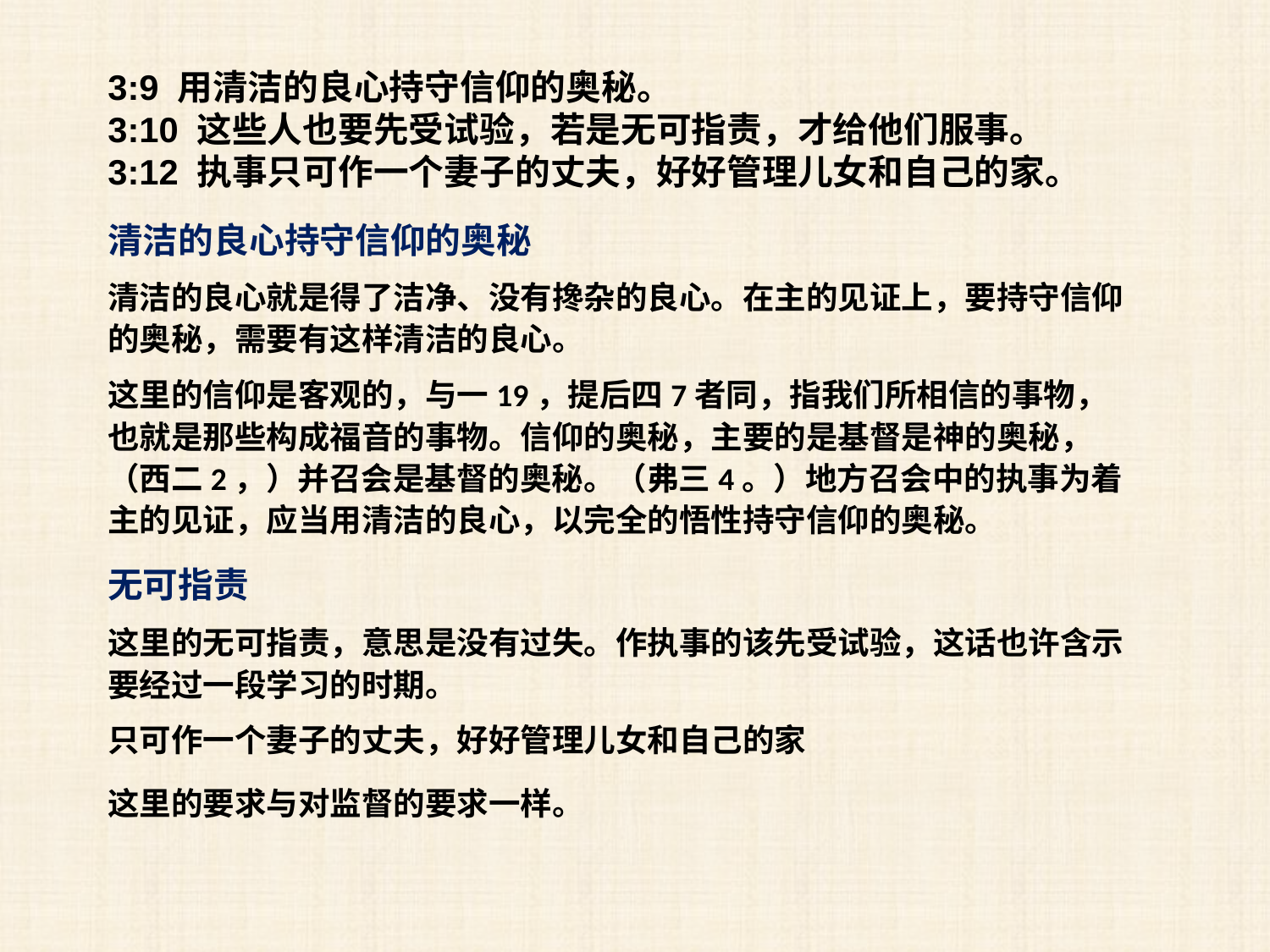

3:9 用清洁的良心持守信仰的奥秘。
3:10 这些人也要先受试验，若是无可指责，才给他们服事。
3:12 执事只可作一个妻子的丈夫，好好管理儿女和自己的家。
清洁的良心持守信仰的奥秘
清洁的良心就是得了洁净、没有搀杂的良心。在主的见证上，要持守信仰的奥秘，需要有这样清洁的良心。
这里的信仰是客观的，与一19，提后四7者同，指我们所相信的事物，也就是那些构成福音的事物。信仰的奥秘，主要的是基督是神的奥秘，（西二2，）并召会是基督的奥秘。（弗三4。）地方召会中的执事为着主的见证，应当用清洁的良心，以完全的悟性持守信仰的奥秘。
无可指责
这里的无可指责，意思是没有过失。作执事的该先受试验，这话也许含示要经过一段学习的时期。
只可作一个妻子的丈夫，好好管理儿女和自己的家
这里的要求与对监督的要求一样。